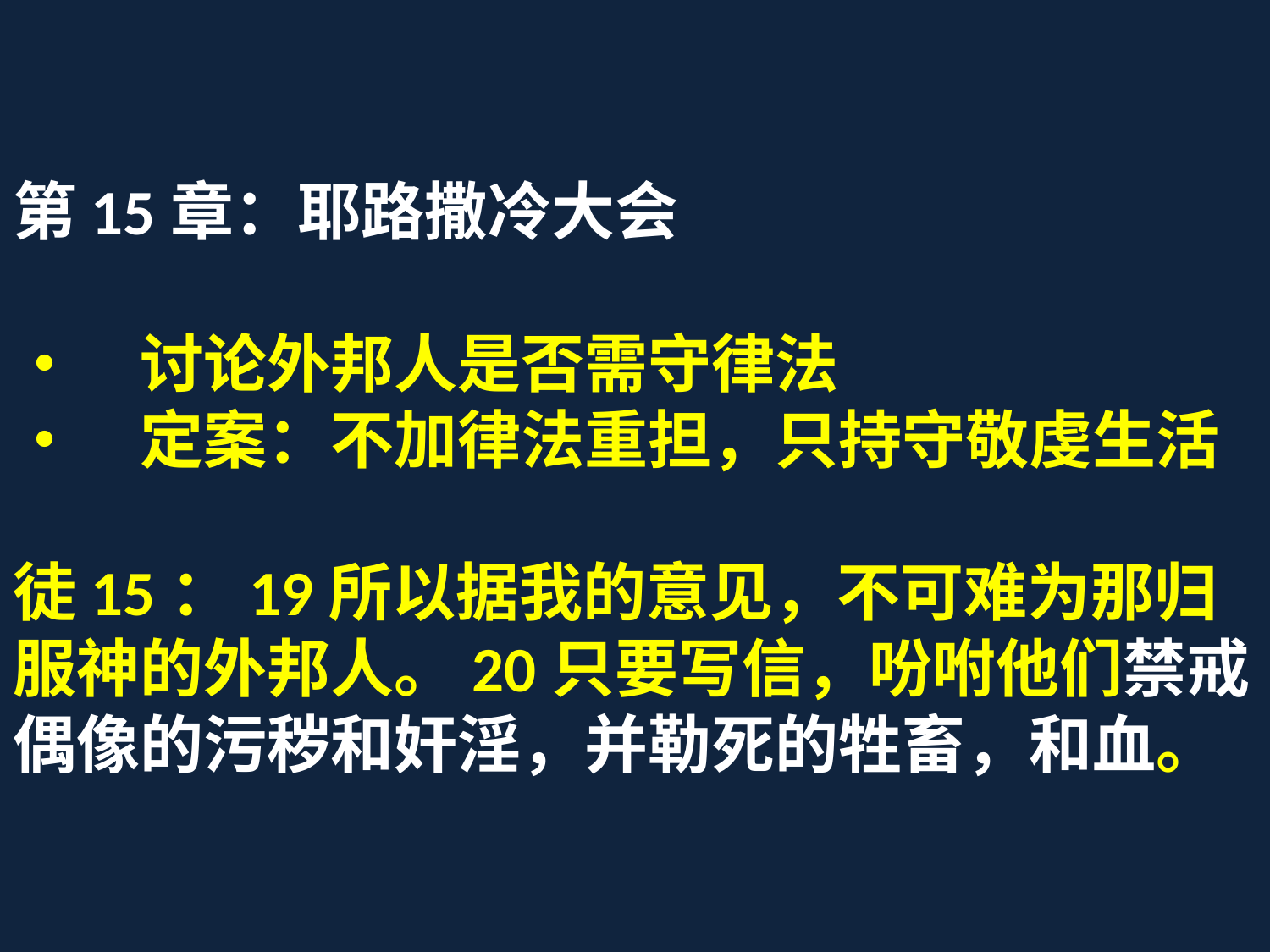

第15章：耶路撒冷大会

•	讨论外邦人是否需守律法
•	定案：不加律法重担，只持守敬虔生活

徒15：19所以据我的意见，不可难为那归服神的外邦人。20只要写信，吩咐他们禁戒偶像的污秽和奸淫，并勒死的牲畜，和血。